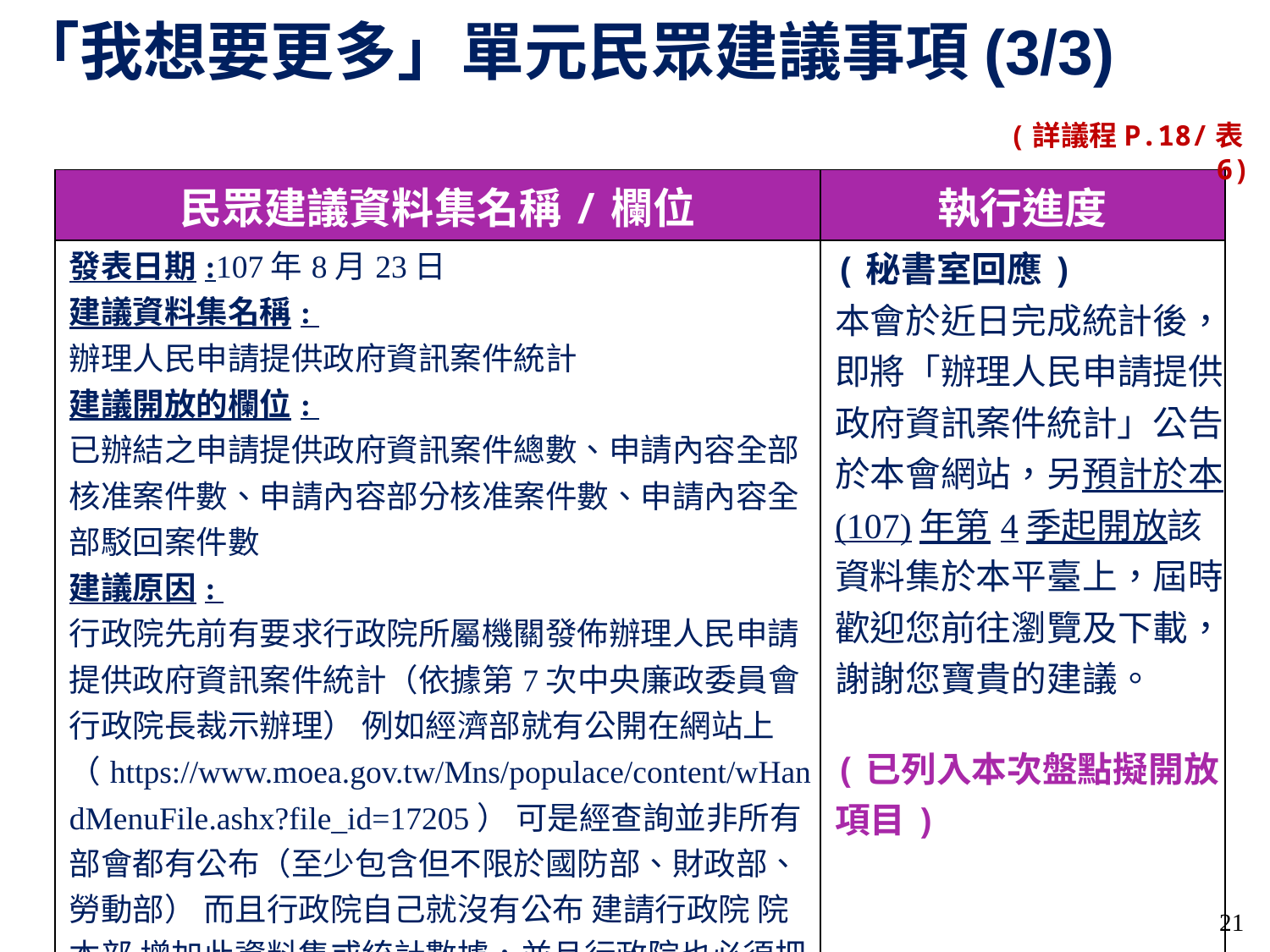

「我想要更多」單元民眾建議事項(3/3)
(詳議程P.18/表6)
| 民眾建議資料集名稱/欄位 | 執行進度 |
| --- | --- |
| 發表日期:107年8月23日 建議資料集名稱: 辦理人民申請提供政府資訊案件統計 建議開放的欄位: 已辦結之申請提供政府資訊案件總數、申請內容全部核准案件數、申請內容部分核准案件數、申請內容全部駁回案件數 建議原因: 行政院先前有要求行政院所屬機關發佈辦理人民申請提供政府資訊案件統計（依據第7次中央廉政委員會行政院長裁示辦理） 例如經濟部就有公開在網站上（https://www.moea.gov.tw/Mns/populace/content/wHandMenuFile.ashx?file\_id=17205） 可是經查詢並非所有部會都有公布（至少包含但不限於國防部、財政部、勞動部） 而且行政院自己就沒有公布 建請行政院 院本部 增加此資料集或統計數據，並且行政院也必須把各部會彙總數據一併公布。 | (秘書室回應) 本會於近日完成統計後，即將「辦理人民申請提供政府資訊案件統計」公告於本會網站，另預計於本(107)年第4季起開放該資料集於本平臺上，屆時歡迎您前往瀏覽及下載，謝謝您寶貴的建議。 (已列入本次盤點擬開放項目) |
21